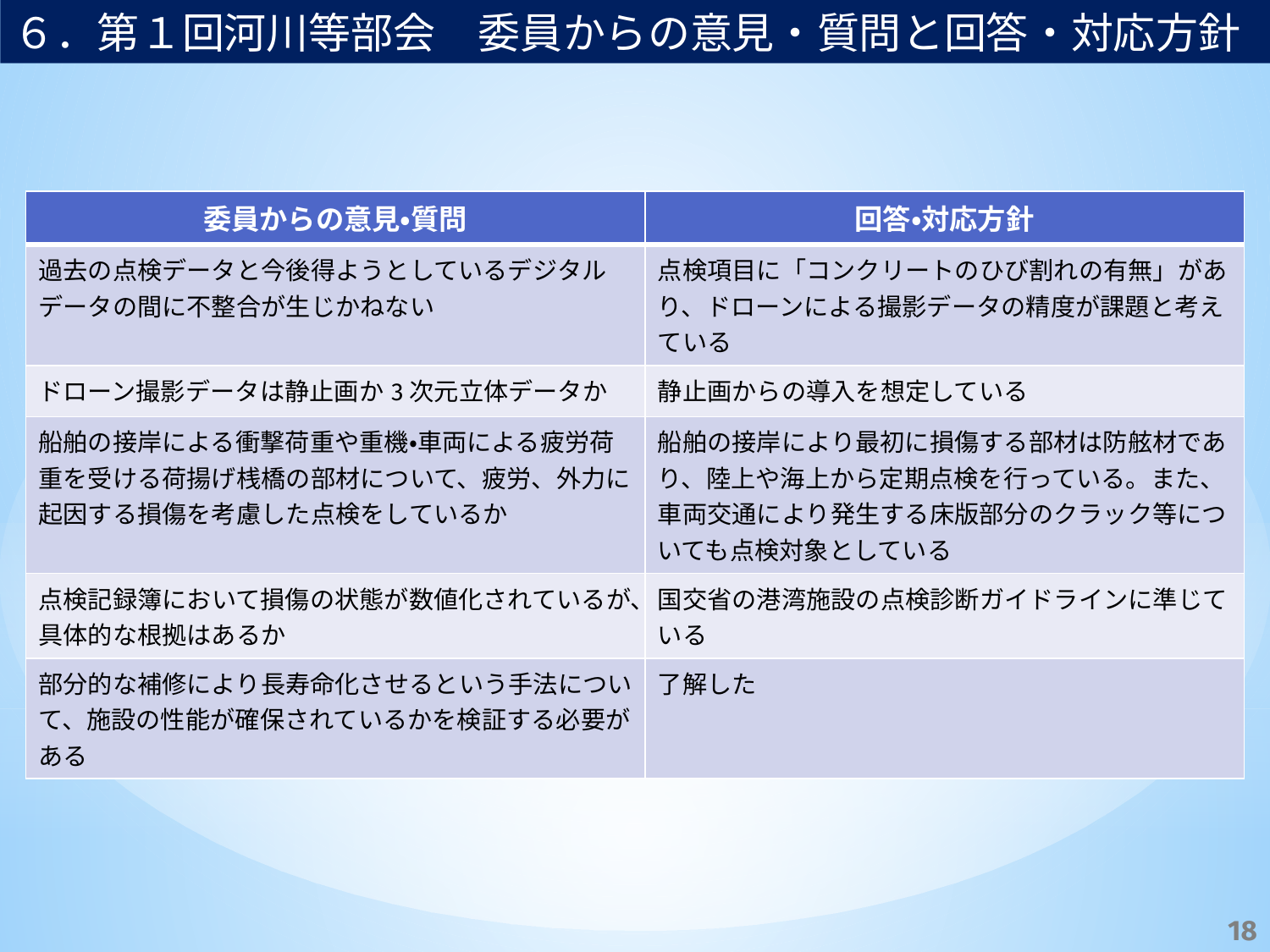

６．第１回河川等部会　委員からの意見・質問と回答・対応方針
| 委員からの意見・質問 | 回答・対応方針 |
| --- | --- |
| 過去の点検データと今後得ようとしているデジタルデータの間に不整合が生じかねない | 点検項目に「コンクリートのひび割れの有無」があり、ドローンによる撮影データの精度が課題と考えている |
| ドローン撮影データは静止画か3次元立体データか | 静止画からの導入を想定している |
| 船舶の接岸による衝撃荷重や重機・車両による疲労荷重を受ける荷揚げ桟橋の部材について、疲労、外力に起因する損傷を考慮した点検をしているか | 船舶の接岸により最初に損傷する部材は防舷材であり、陸上や海上から定期点検を行っている。また、車両交通により発生する床版部分のクラック等についても点検対象としている |
| 点検記録簿において損傷の状態が数値化されているが、具体的な根拠はあるか | 国交省の港湾施設の点検診断ガイドラインに準じている |
| 部分的な補修により長寿命化させるという手法について、施設の性能が確保されているかを検証する必要がある | 了解した |
18